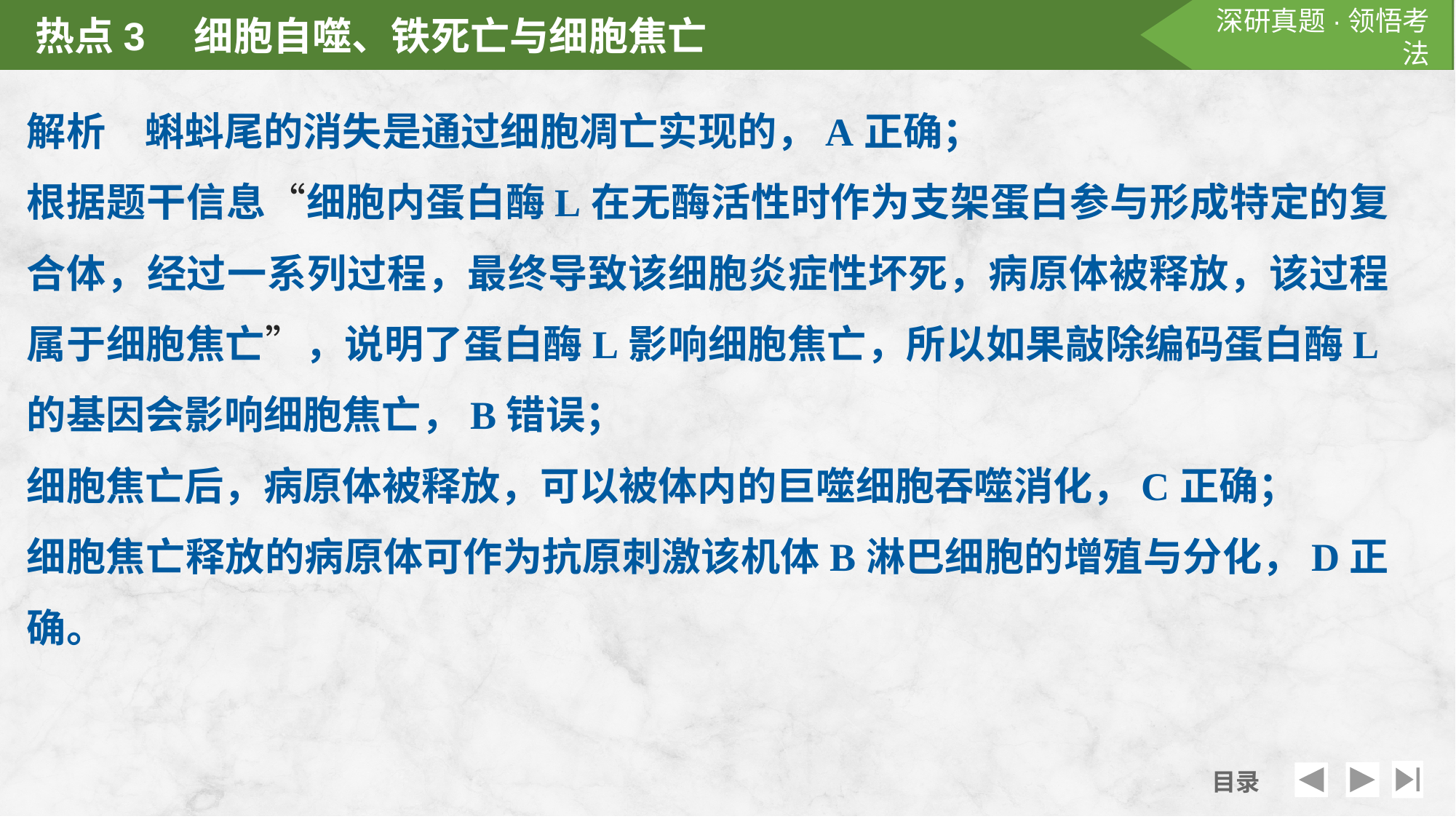

解析　蝌蚪尾的消失是通过细胞凋亡实现的，A正确；
根据题干信息“细胞内蛋白酶L在无酶活性时作为支架蛋白参与形成特定的复合体，经过一系列过程，最终导致该细胞炎症性坏死，病原体被释放，该过程属于细胞焦亡”，说明了蛋白酶L影响细胞焦亡，所以如果敲除编码蛋白酶L的基因会影响细胞焦亡，B错误；
细胞焦亡后，病原体被释放，可以被体内的巨噬细胞吞噬消化，C正确；
细胞焦亡释放的病原体可作为抗原刺激该机体B淋巴细胞的增殖与分化，D正确。